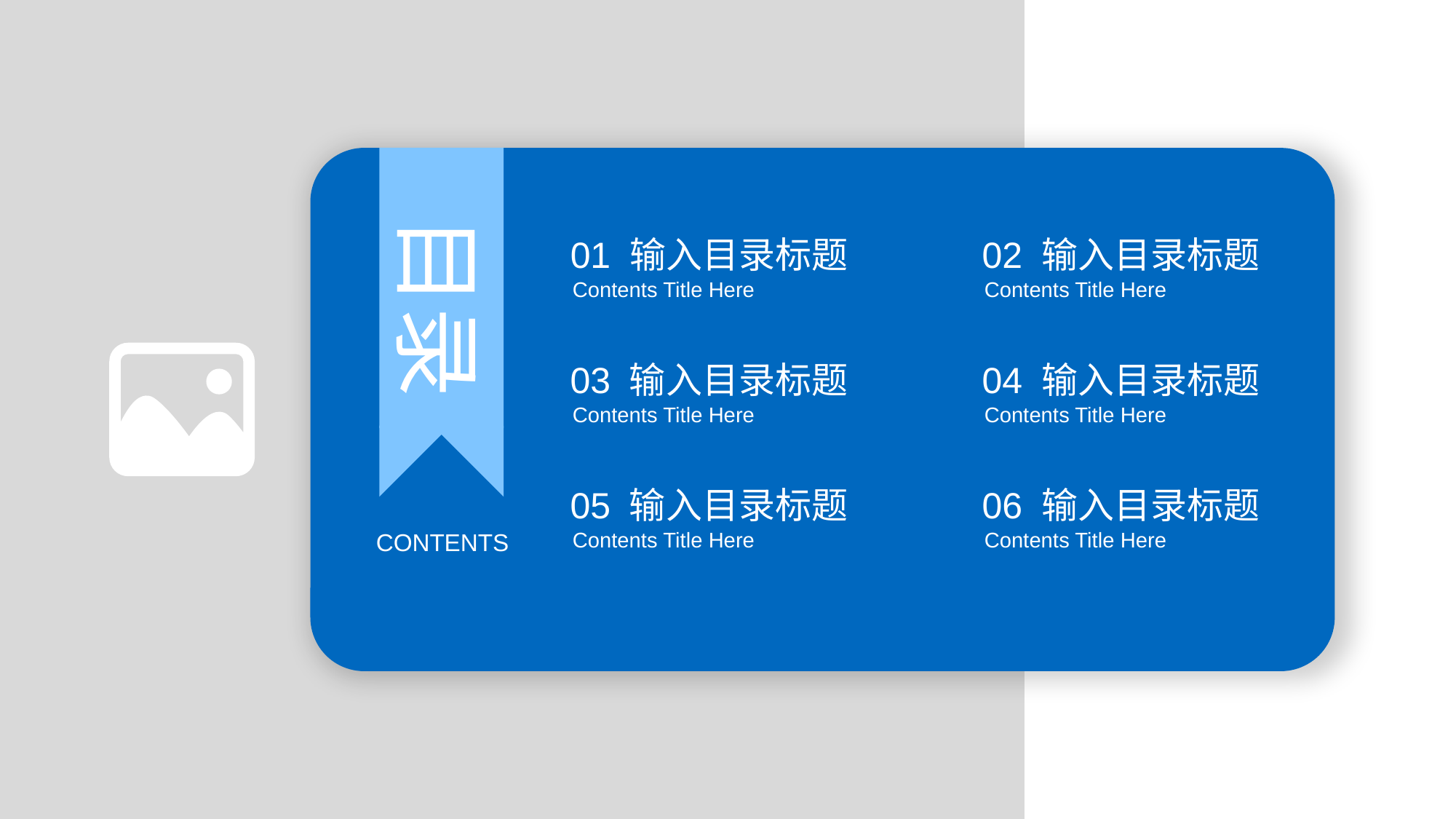

目录
01 输入目录标题
Contents Title Here
02 输入目录标题
Contents Title Here

03 输入目录标题
Contents Title Here
04 输入目录标题
Contents Title Here

05 输入目录标题
Contents Title Here
06 输入目录标题
Contents Title Here
CONTENTS